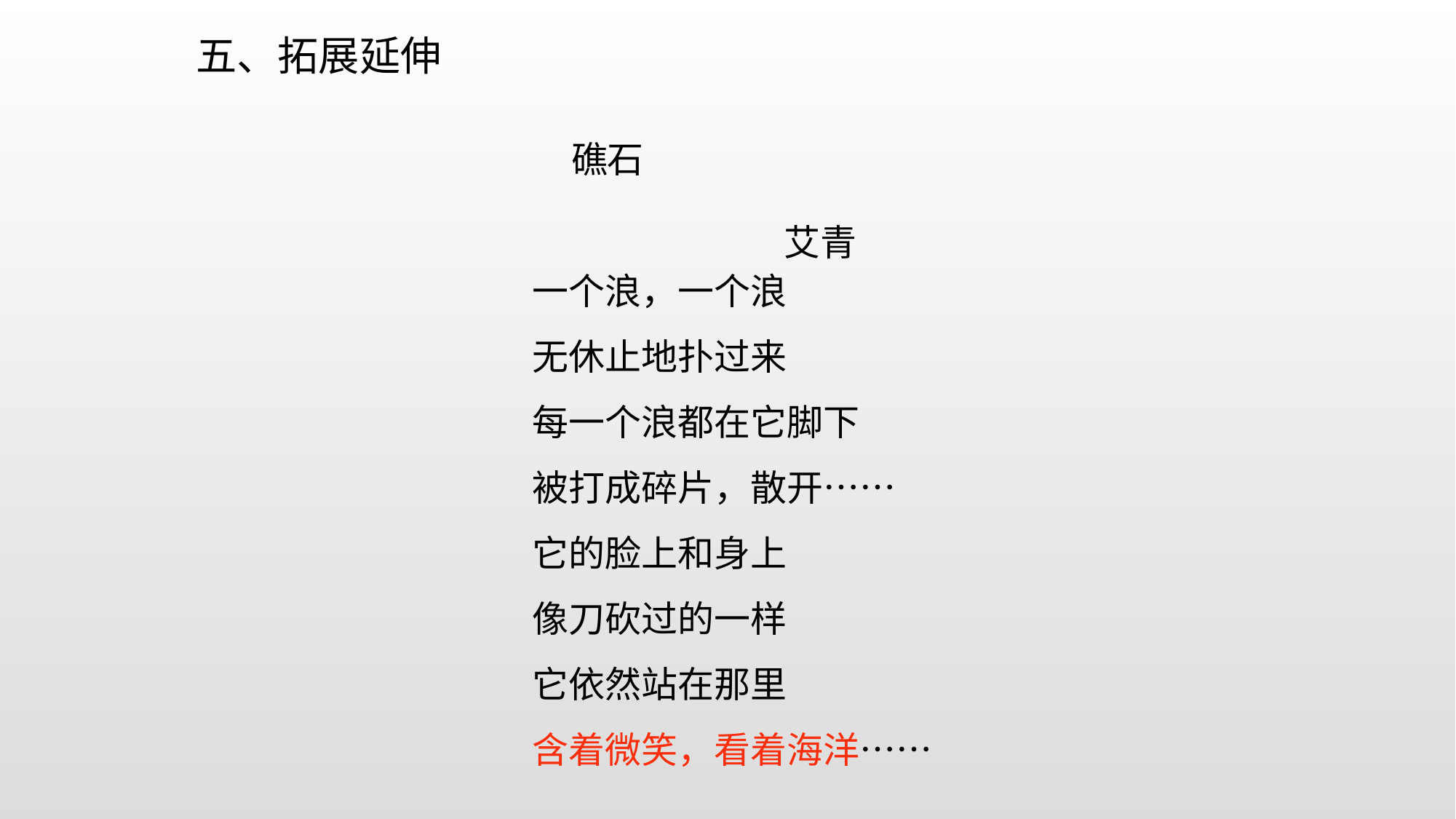

五、拓展延伸

                    礁石
                                              艾青

                             一个浪，一个浪
                             无休止地扑过来
                             每一个浪都在它脚下
                             被打成碎片，散开……
                             它的脸上和身上
                             像刀砍过的一样
                             它依然站在那里
                             含着微笑，看着海洋……